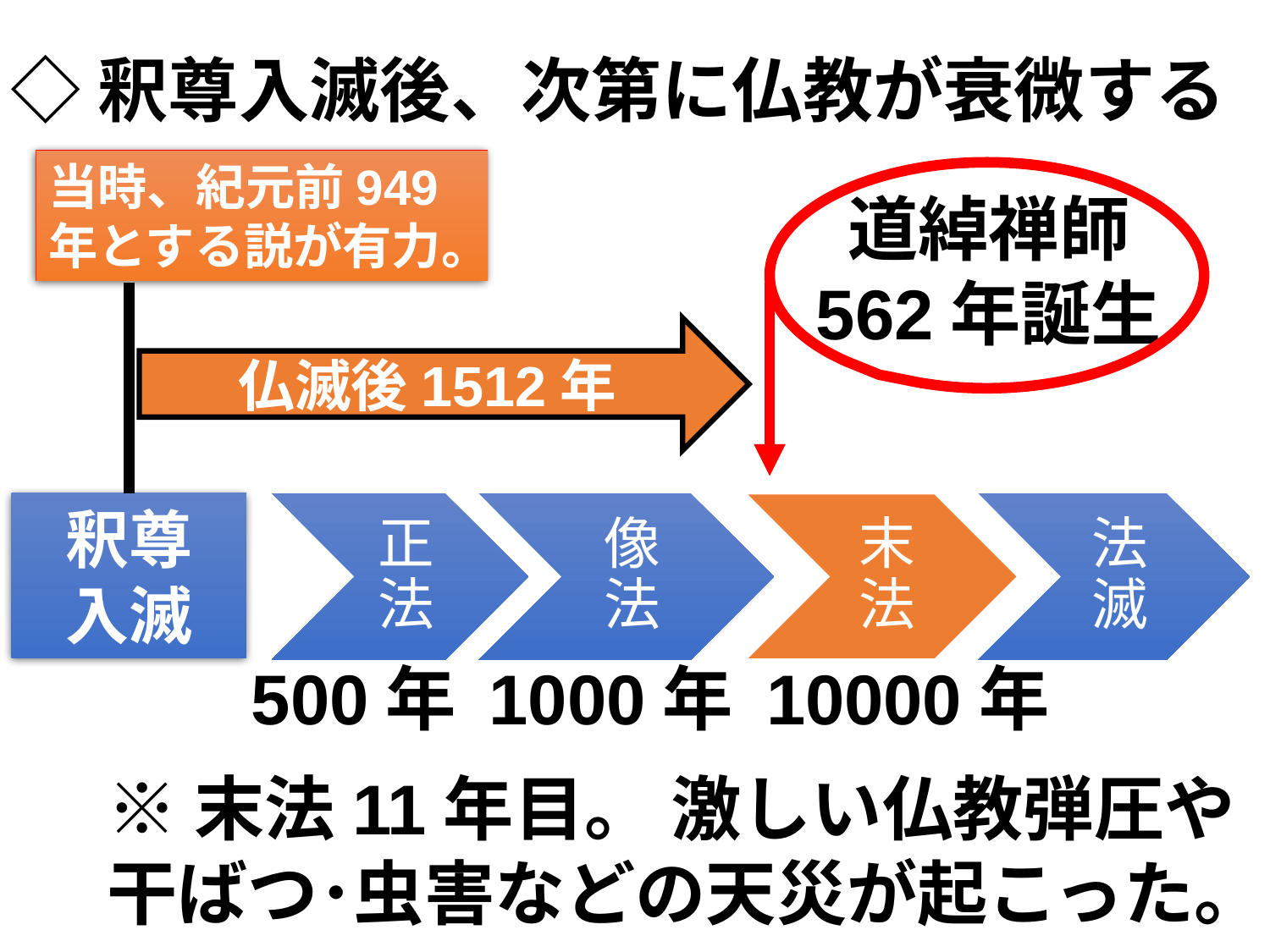

◇釈尊入滅後、次第に仏教が衰微する
当時、紀元前949年とする説が有力。

道綽禅師
562年誕生
仏滅後1512年
釈尊
入滅
正法
像法
末法
法滅
500年 1000年 10000年
※末法11年目。 激しい仏教弾圧や
干ばつ･虫害などの天災が起こった。